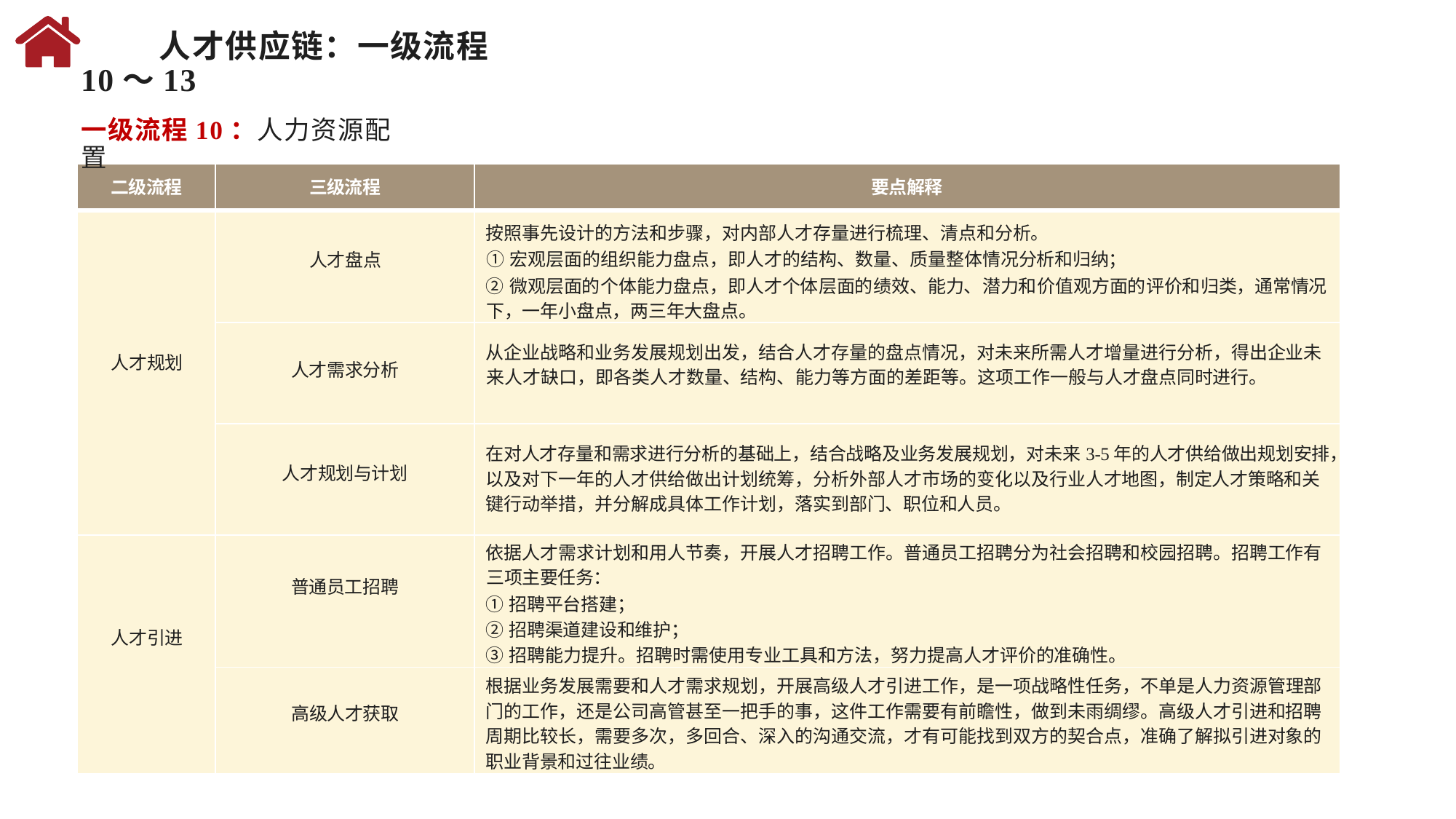

人才供应链：一级流程10～13

一级流程10：人力资源配置
| 二级流程 | 三级流程 | 要点解释 |
| --- | --- | --- |
| 人才规划 | 人才盘点 | 按照事先设计的方法和步骤，对内部人才存量进行梳理、清点和分析。 ①宏观层面的组织能力盘点，即人才的结构、数量、质量整体情况分析和归纳； ②微观层面的个体能力盘点，即人才个体层面的绩效、能力、潜力和价值观方面的评价和归类，通常情况 下，一年小盘点，两三年大盘点。 |
|  | 人才需求分析 | 从企业战略和业务发展规划出发，结合人才存量的盘点情况，对未来所需人才增量进行分析，得出企业未 来人才缺口，即各类人才数量、结构、能力等方面的差距等。这项工作一般与人才盘点同时进行。 |
|  | 人才规划与计划 | 在对人才存量和需求进行分析的基础上，结合战略及业务发展规划，对未来3-5年的人才供给做出规划安排，以及对下一年的人才供给做出计划统筹，分析外部人才市场的变化以及行业人才地图，制定人才策略和关 键行动举措，并分解成具体工作计划，落实到部门、职位和人员。 |
| 人才引进 | 普通员工招聘 | 依据人才需求计划和用人节奏，开展人才招聘工作。普通员工招聘分为社会招聘和校园招聘。招聘工作有 三项主要任务： ①招聘平台搭建； ②招聘渠道建设和维护； ③招聘能力提升。招聘时需使用专业工具和方法，努力提高人才评价的准确性。 |
|  | 高级人才获取 | 根据业务发展需要和人才需求规划，开展高级人才引进工作，是一项战略性任务，不单是人力资源管理部 门的工作，还是公司高管甚至一把手的事，这件工作需要有前瞻性，做到未雨绸缪。高级人才引进和招聘 周期比较长，需要多次，多回合、深入的沟通交流，才有可能找到双方的契合点，准确了解拟引进对象的 职业背景和过往业绩。 |